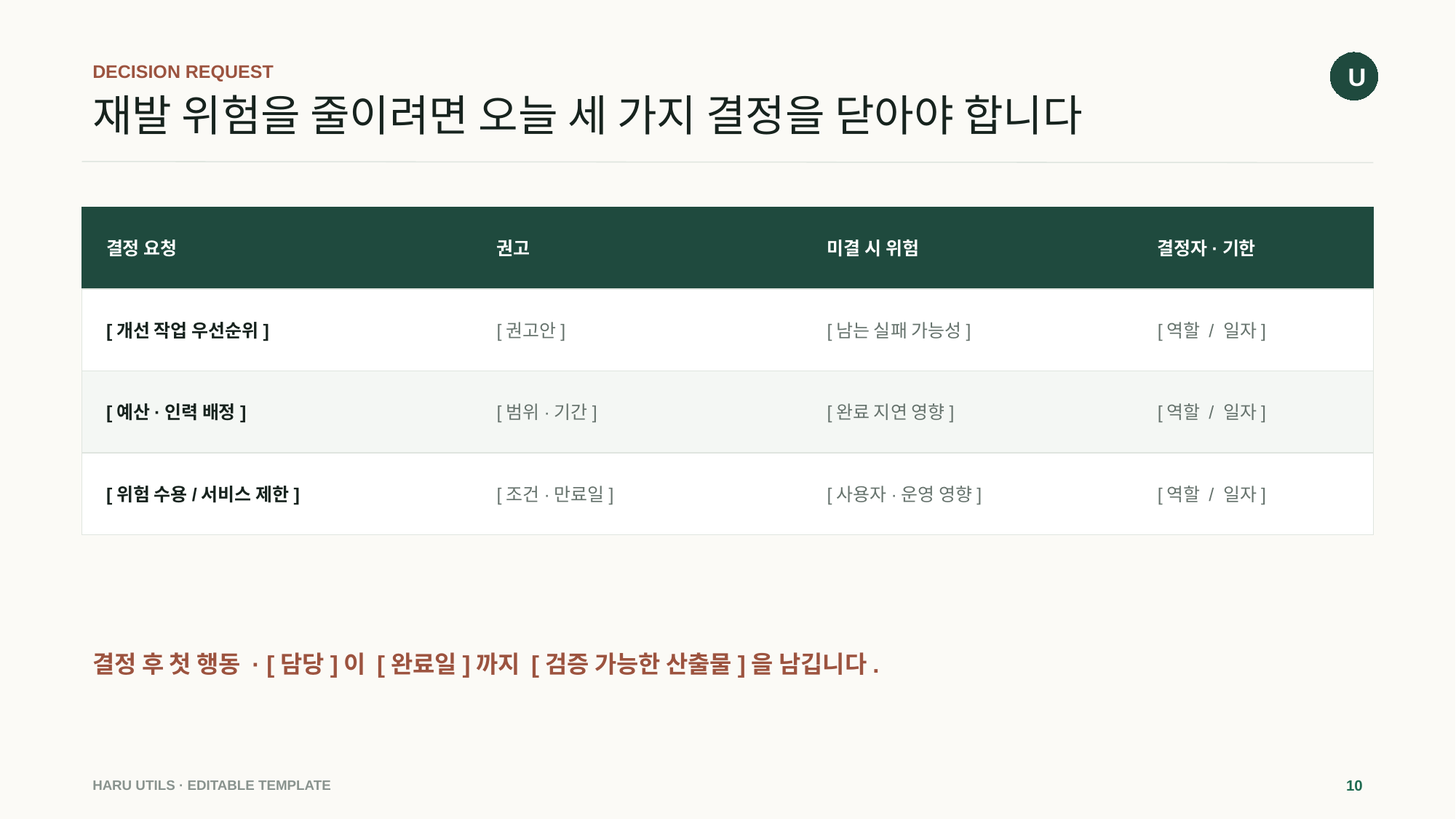

U
DECISION REQUEST
# 재발 위험을 줄이려면 오늘 세 가지 결정을 닫아야 합니다

결정 요청
권고
미결 시 위험
결정자·기한

[개선 작업 우선순위]
[권고안]
[남는 실패 가능성]
[역할 / 일자]

[예산·인력 배정]
[범위·기간]
[완료 지연 영향]
[역할 / 일자]

[위험 수용/서비스 제한]
[조건·만료일]
[사용자·운영 영향]
[역할 / 일자]
결정 후 첫 행동 · [담당]이 [완료일]까지 [검증 가능한 산출물]을 남깁니다.
HARU UTILS · EDITABLE TEMPLATE
10